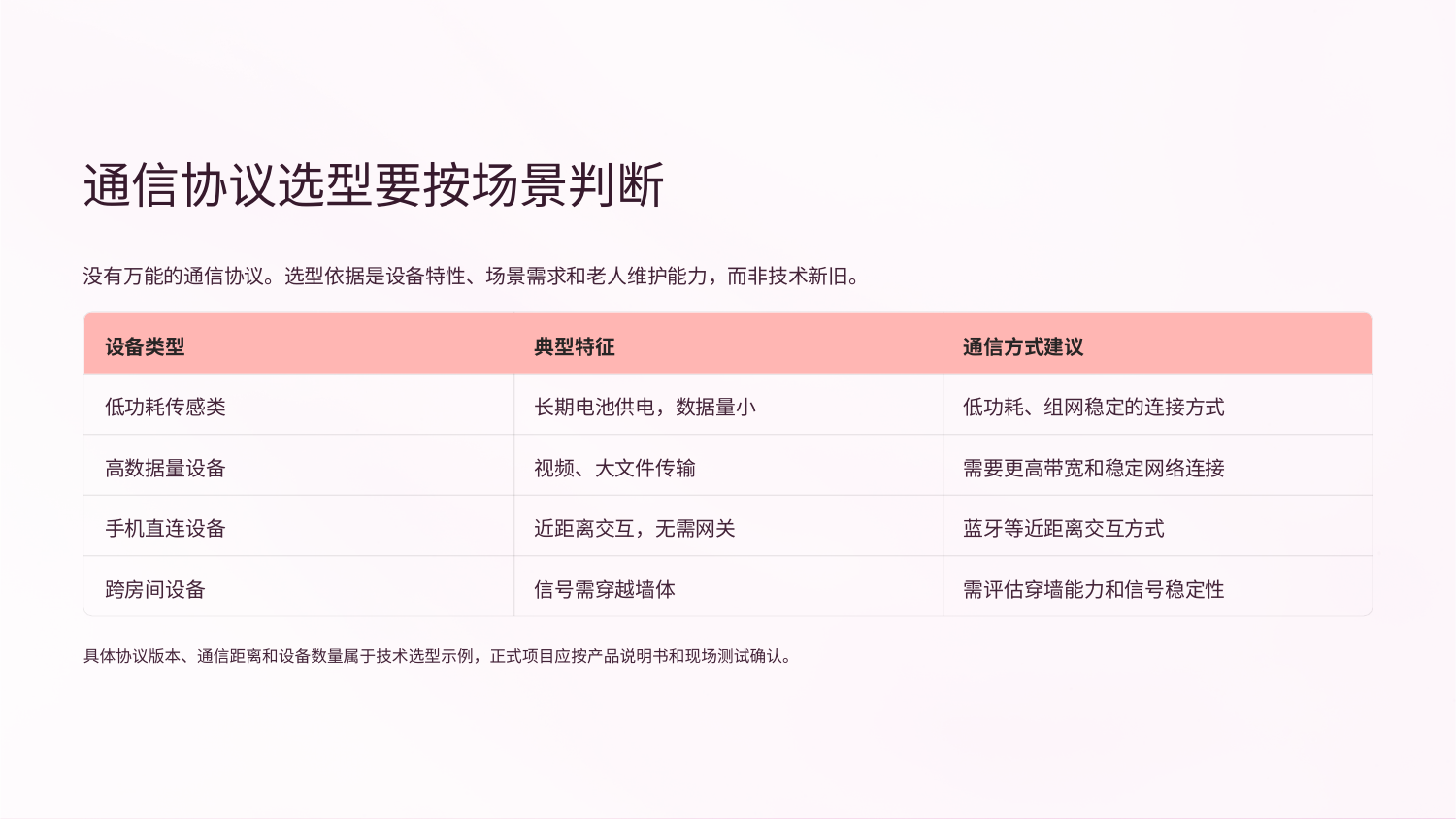

通信协议选型要按场景判断
没有万能的通信协议。选型依据是设备特性、场景需求和老人维护能力，而非技术新旧。

设备类型
典型特征
通信方式建议

低功耗传感类
长期电池供电，数据量小
低功耗、组网稳定的连接方式

高数据量设备
视频、大文件传输
需要更高带宽和稳定网络连接

手机直连设备
近距离交互，无需网关
蓝牙等近距离交互方式

跨房间设备
信号需穿越墙体
需评估穿墙能力和信号稳定性
具体协议版本、通信距离和设备数量属于技术选型示例，正式项目应按产品说明书和现场测试确认。